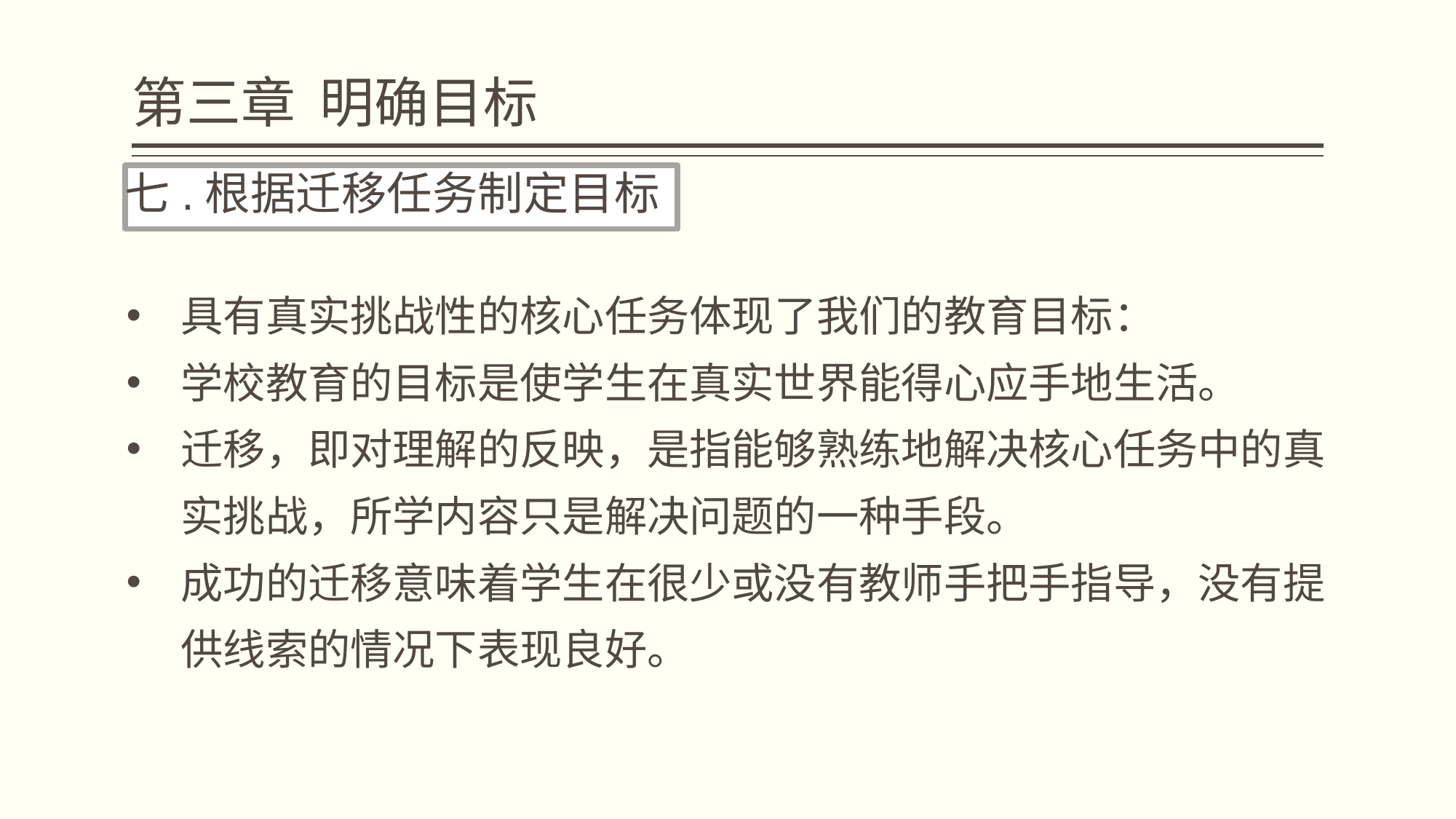

# 第三章  明确目标
七.根据迁移任务制定目标
具有真实挑战性的核心任务体现了我们的教育目标：
学校教育的目标是使学生在真实世界能得心应手地生活。
迁移，即对理解的反映，是指能够熟练地解决核心任务中的真实挑战，所学内容只是解决问题的一种手段。
成功的迁移意味着学生在很少或没有教师手把手指导，没有提供线索的情况下表现良好。